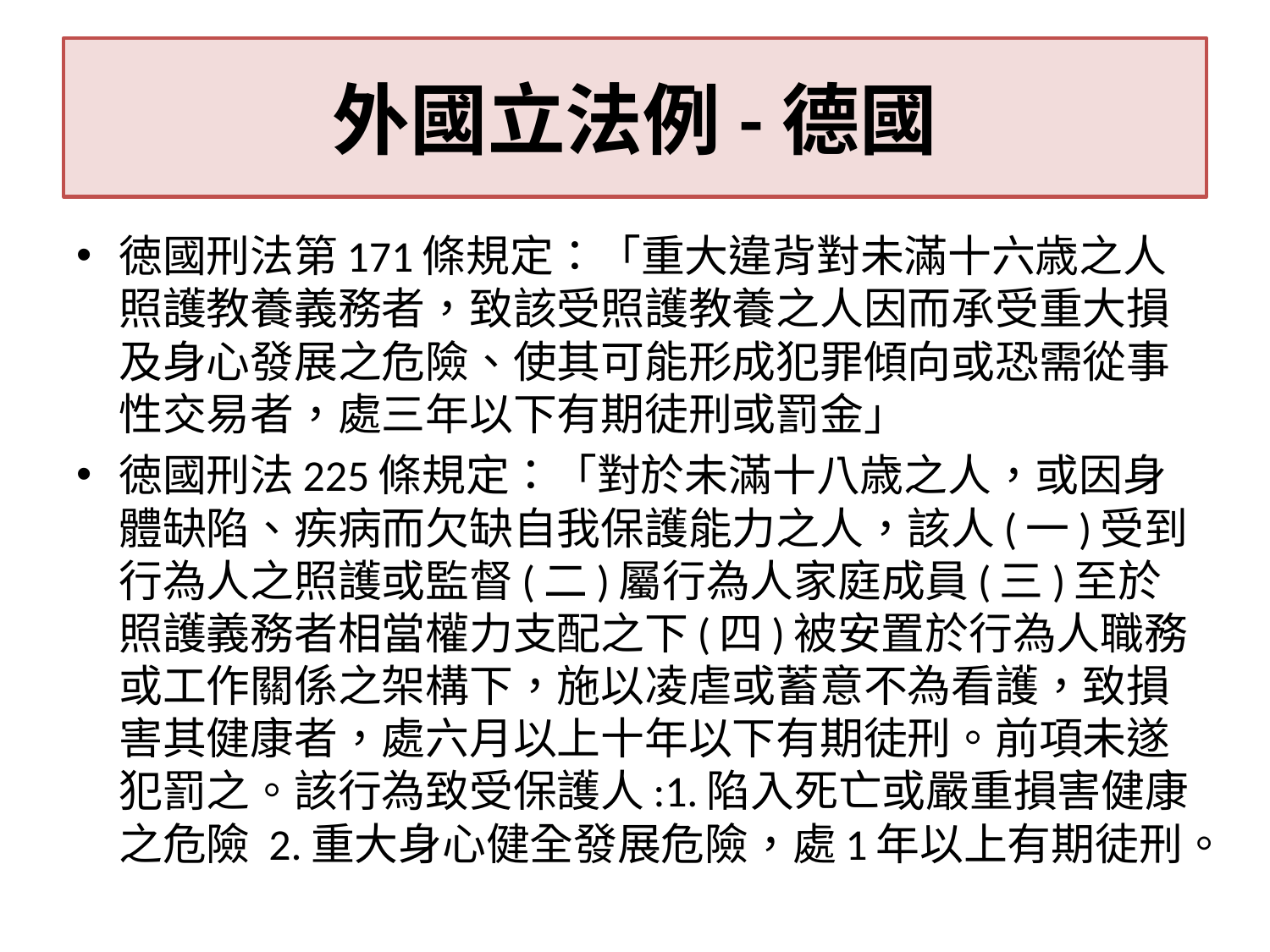

# 外國立法例-德國
徳國刑法第171條規定：「重大違背對未滿十六歳之人照護教養義務者，致該受照護教養之人因而承受重大損及身心發展之危險、使其可能形成犯罪傾向或恐需從事性交易者，處三年以下有期徒刑或罰金」
徳國刑法225條規定：「對於未滿十八歳之人，或因身體缺陷、疾病而欠缺自我保護能力之人，該人(一)受到行為人之照護或監督(二)屬行為人家庭成員(三)至於照護義務者相當權力支配之下(四)被安置於行為人職務或工作關係之架構下，施以凌虐或蓄意不為看護，致損害其健康者，處六月以上十年以下有期徒刑。前項未遂犯罰之。該行為致受保護人:1.陷入死亡或嚴重損害健康之危險 2.重大身心健全發展危險，處1年以上有期徒刑。